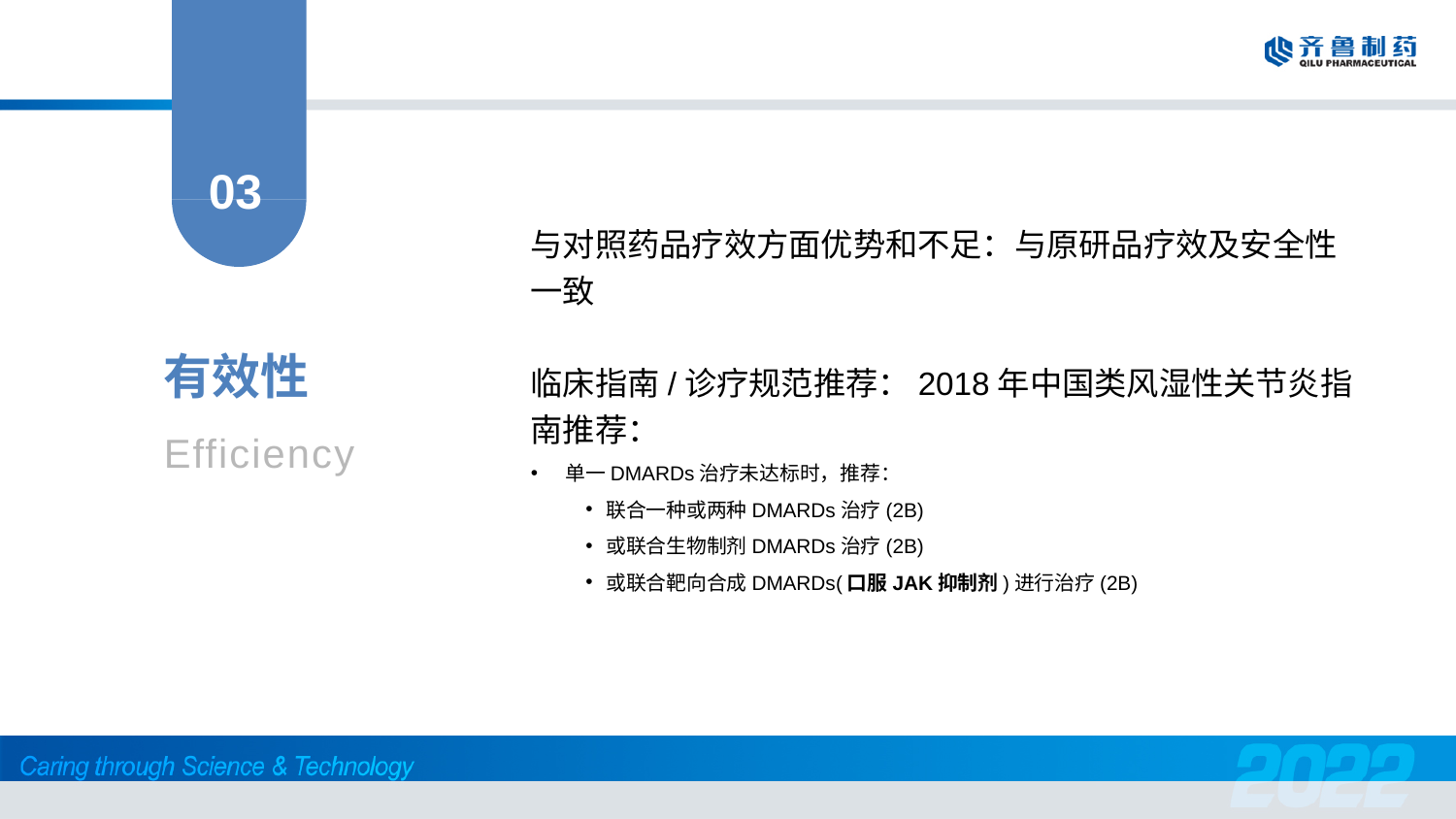

03
与对照药品疗效方面优势和不足：与原研品疗效及安全性一致

临床指南/诊疗规范推荐：2018年中国类风湿性关节炎指南推荐：
单一DMARDs治疗未达标时，推荐：
联合一种或两种DMARDs治疗(2B)
或联合生物制剂DMARDs治疗(2B)
或联合靶向合成DMARDs(口服JAK抑制剂)进行治疗(2B)

有效性
Efficiency